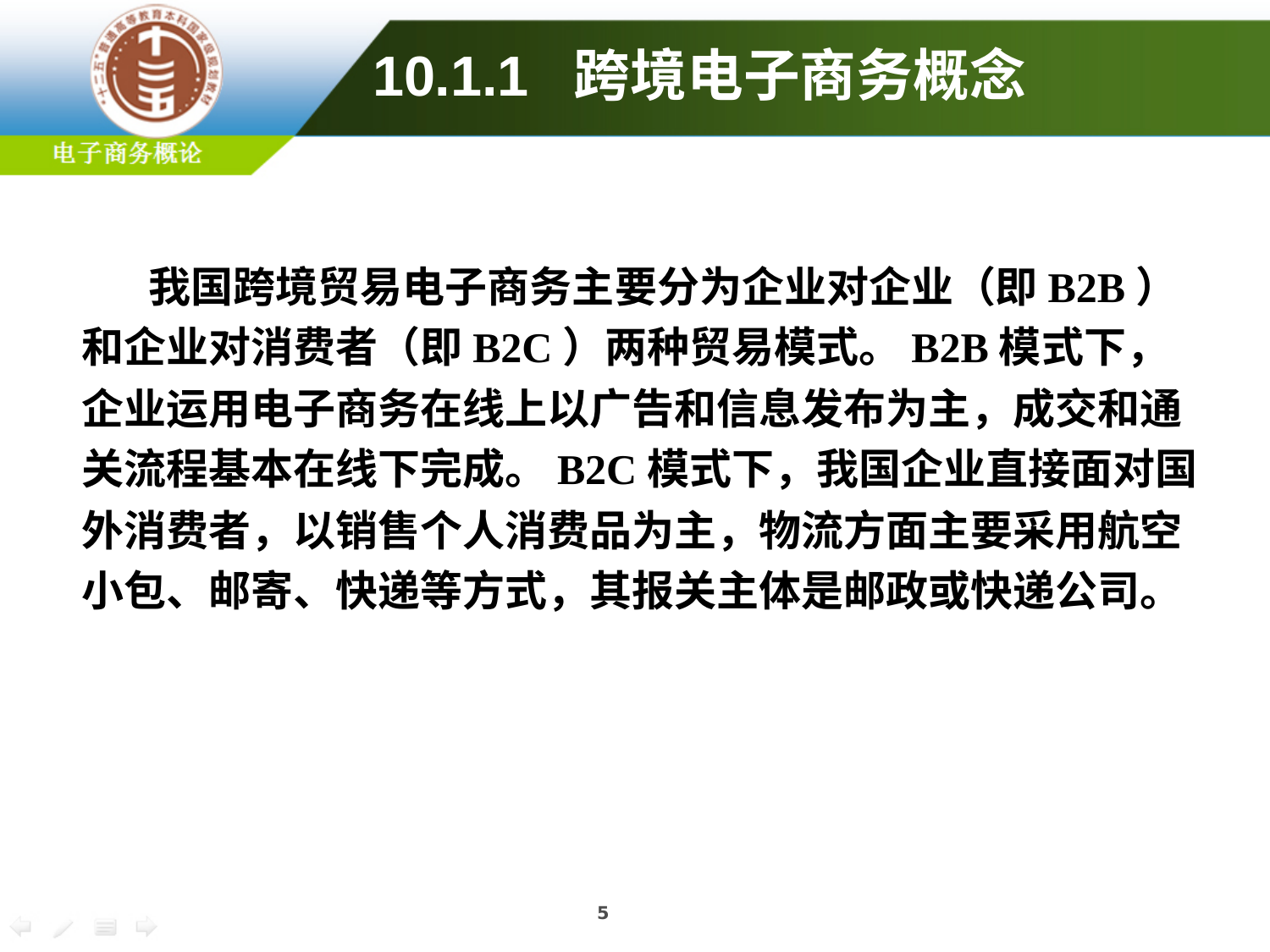

10.1.1  跨境电子商务概念
           我国跨境贸易电子商务主要分为企业对企业（即B2B）和企业对消费者（即B2C）两种贸易模式。B2B模式下，企业运用电子商务在线上以广告和信息发布为主，成交和通关流程基本在线下完成。B2C模式下，我国企业直接面对国外消费者，以销售个人消费品为主，物流方面主要采用航空小包、邮寄、快递等方式，其报关主体是邮政或快递公司。

5